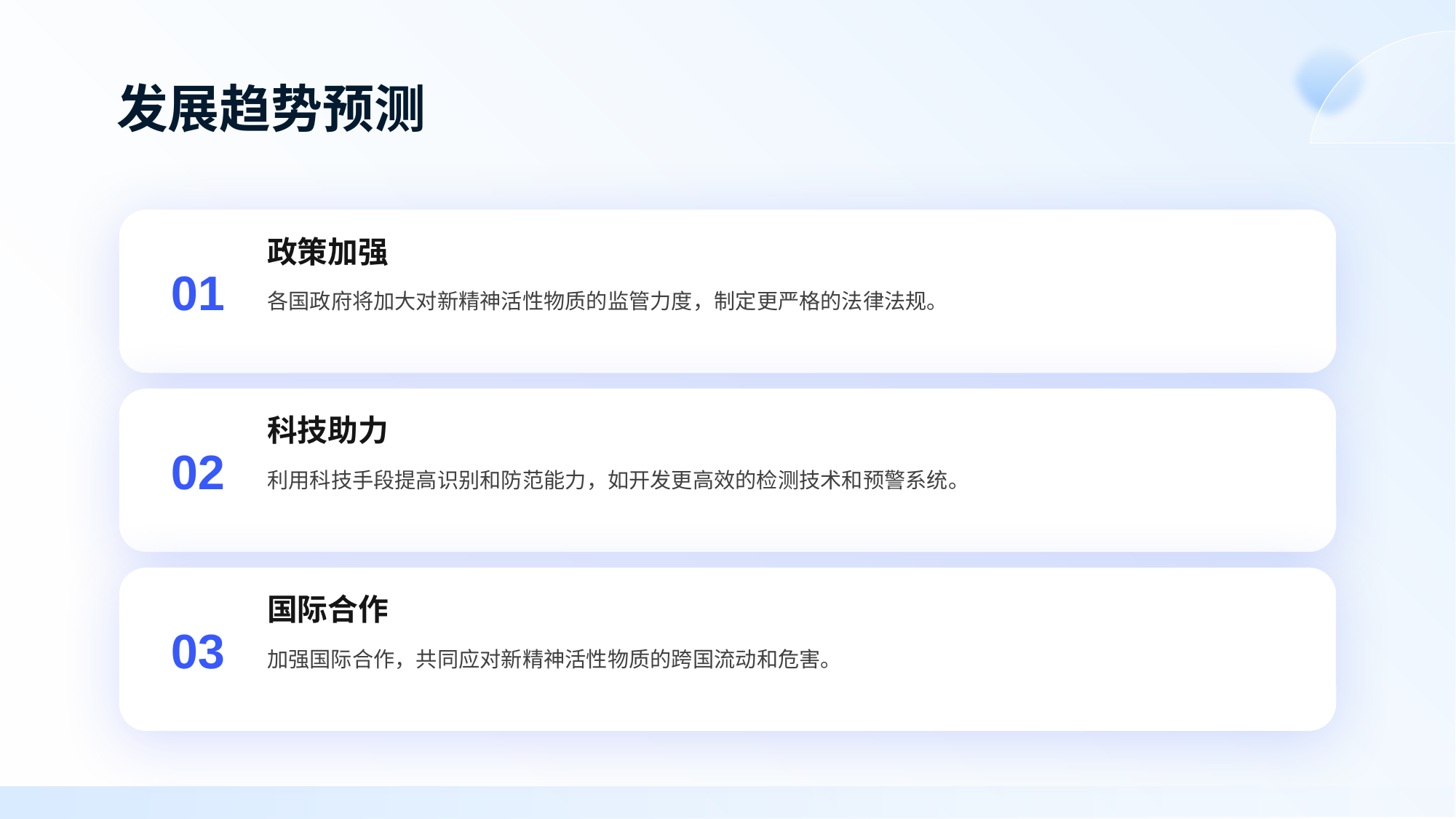

# 发展趋势预测

政策加强
01
各国政府将加大对新精神活性物质的监管力度，制定更严格的法律法规。

科技助力
02
利用科技手段提高识别和防范能力，如开发更高效的检测技术和预警系统。

国际合作
03
加强国际合作，共同应对新精神活性物质的跨国流动和危害。